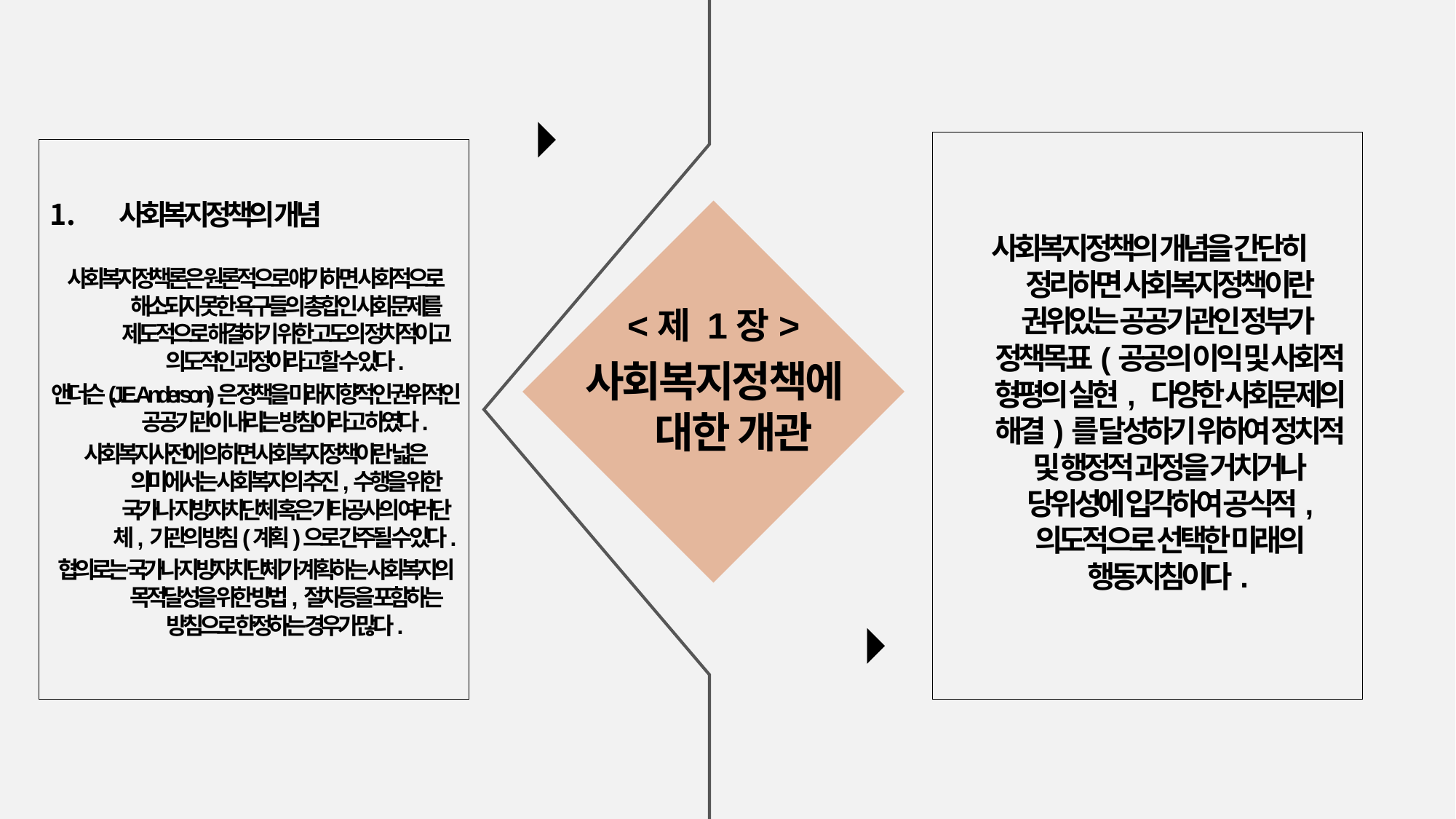

사회복지정책의 개념을 간단히 정리하면 사회복지정책이란 권위있는 공공기관인 정부가  정책목표(공공의 이익 및 사회적 형평의 실현,  다양한 사회문제의 해결)를 달성하기 위하여 정치적 및 행정적 과정을 거치거나 당위성에 입각하여 공식적, 의도적으로 선택한 미래의 행동지침이다.

사회복지정책의 개념

사회복지정책론은 원론적으로 얘기하면 사회적으로 해소되지 못한 욕구들의 총합인 사회문제를 제도적으로 해결하기 위한 고도의 정치적이고 의도적인 과정이라고 할 수 있다.
앤더슨(J.E. Anderson)은 정책을 미래지향적인 권위적인 공공기관이 내리는 방침이라고 하였다.
사회복지사전에 의하면 사회복지정책이란 넓은 의미에서는 사회복지의 추진, 수행을 위한 국가나 지방자치단체 혹은 기타공사의 여러단체,  기관의 방침(계획)으로 간주될 수 있다.
협의로는 국가나 지방자치단체가 계획하는 사회복지의 목적달성을 위한 방법,  절차등을 포함하는 방침으로 한정하는 경우가 많다.

<제 1장>
사회복지정책에 대한 개관

START